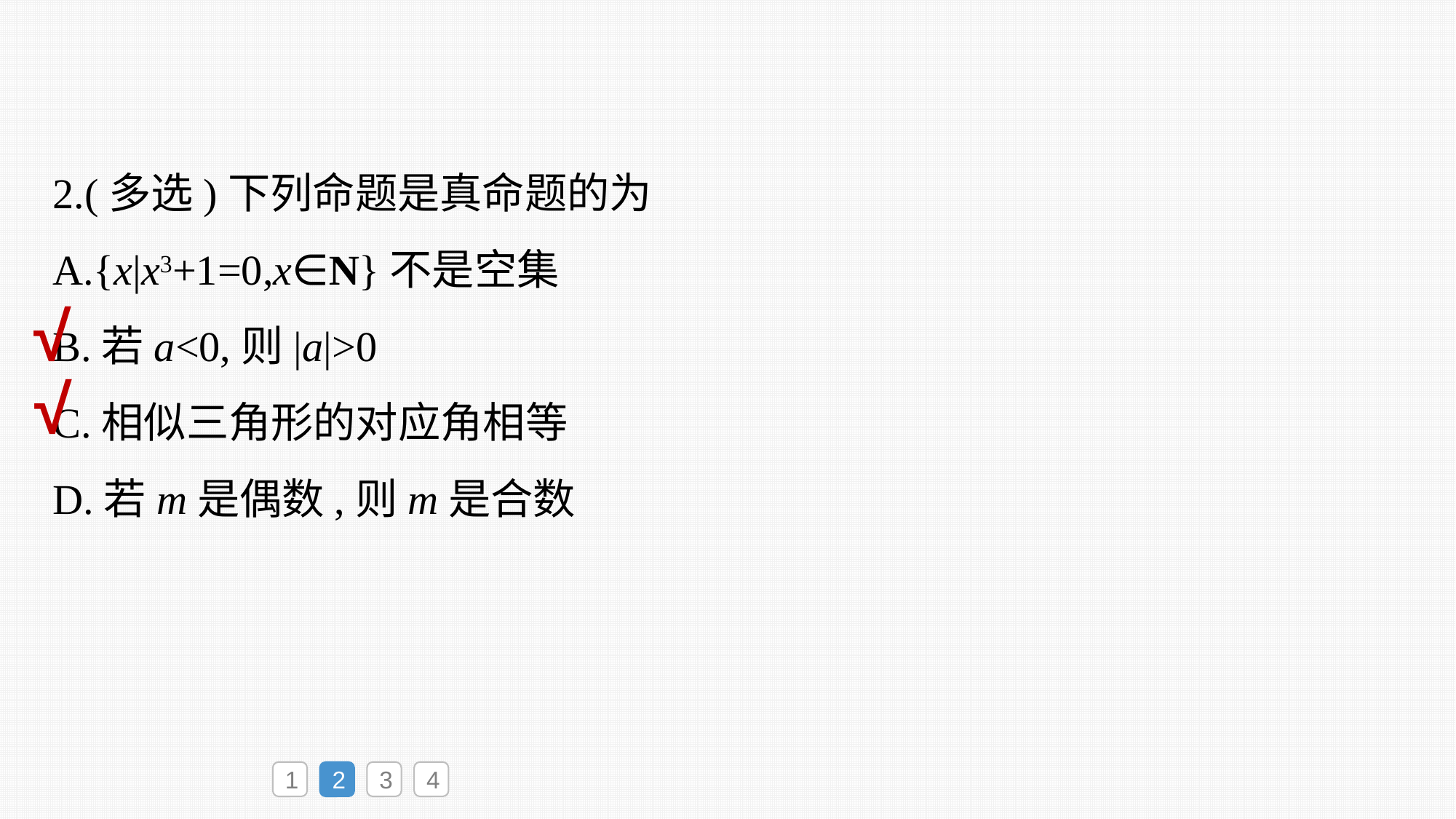

2.(多选)下列命题是真命题的为
A.{x|x3+1=0,x∈N}不是空集
B.若a<0,则|a|>0
C.相似三角形的对应角相等
D.若m是偶数,则m是合数
√
√
1
2
3
4